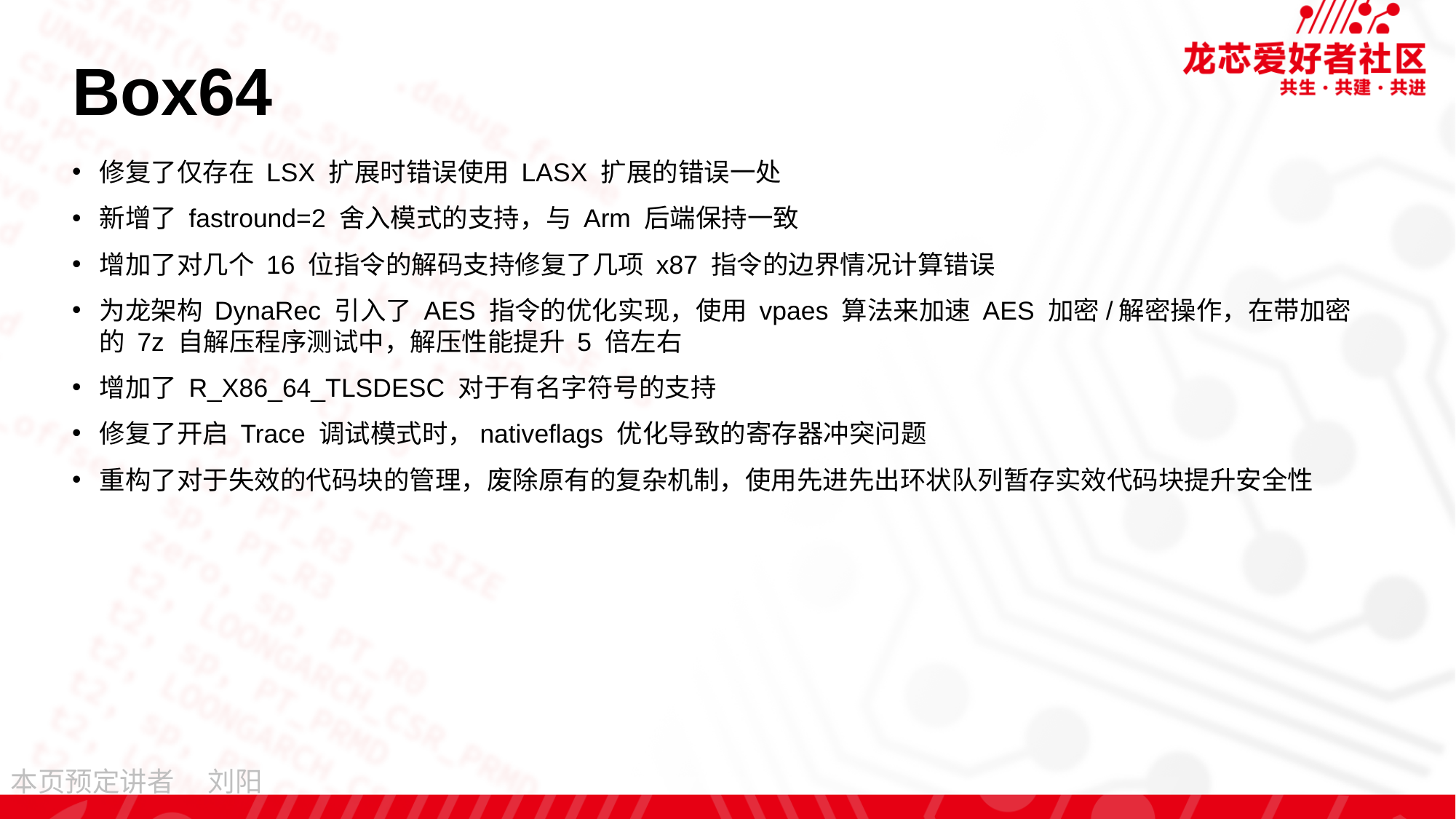

# Box64
修复了仅存在 LSX 扩展时错误使用 LASX 扩展的错误一处
新增了 fastround=2 舍入模式的支持，与 Arm 后端保持一致
增加了对几个 16 位指令的解码支持修复了几项 x87 指令的边界情况计算错误
为龙架构 DynaRec 引入了 AES 指令的优化实现，使用 vpaes 算法来加速 AES 加密/解密操作，在带加密的 7z 自解压程序测试中，解压性能提升 5 倍左右
增加了 R_X86_64_TLSDESC 对于有名字符号的支持
修复了开启 Trace 调试模式时，nativeflags 优化导致的寄存器冲突问题
重构了对于失效的代码块的管理，废除原有的复杂机制，使用先进先出环状队列暂存实效代码块提升安全性
刘阳